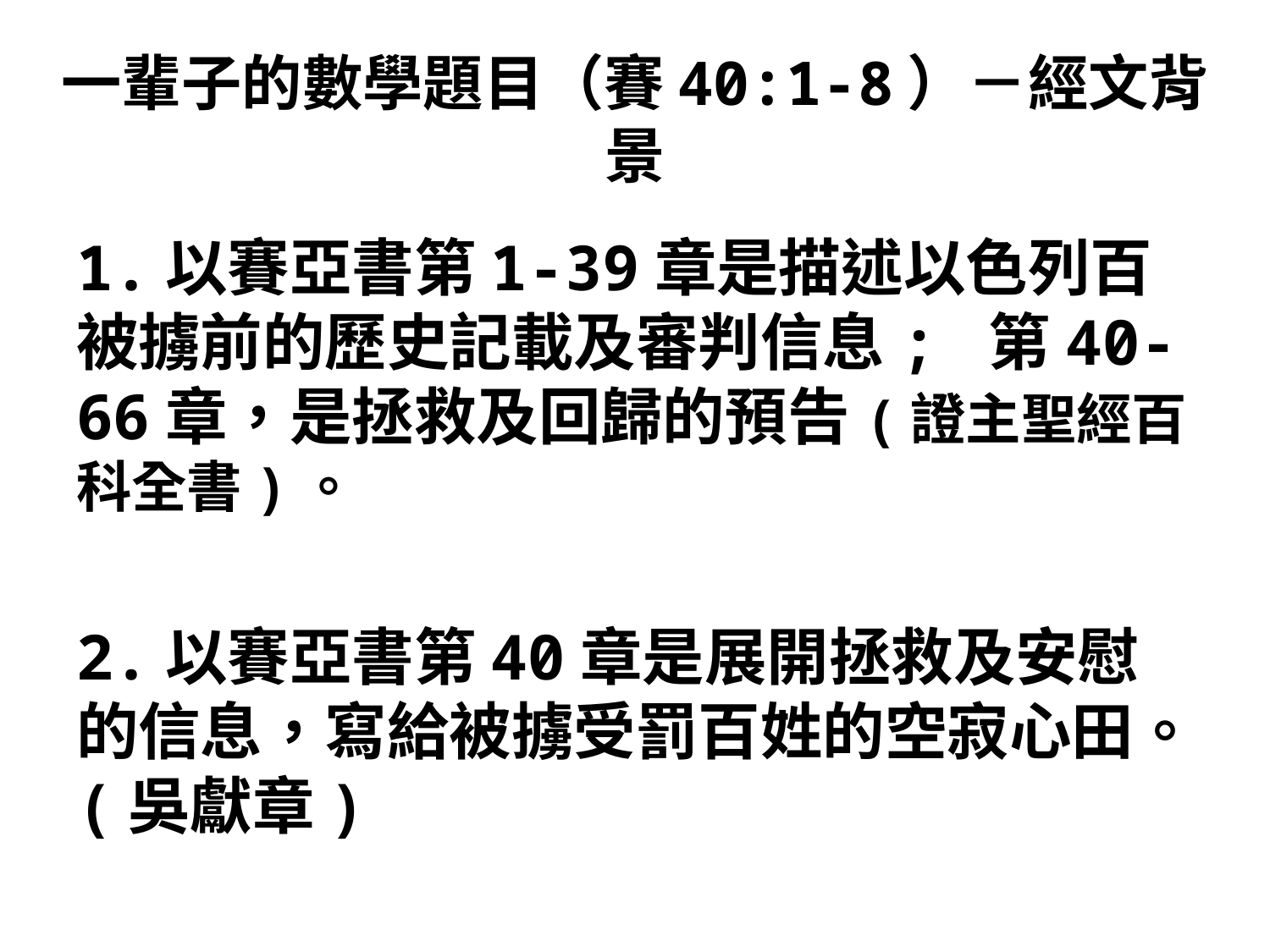

# 一輩子的數學題目（賽40:1-8）－經文背景
1.以賽亞書第1-39章是描述以色列百被擄前的歷史記載及審判信息; 第40-66章，是拯救及回歸的預告(證主聖經百科全書)。

2.以賽亞書第40章是展開拯救及安慰的信息，寫給被擄受罰百姓的空寂心田。(吳獻章)